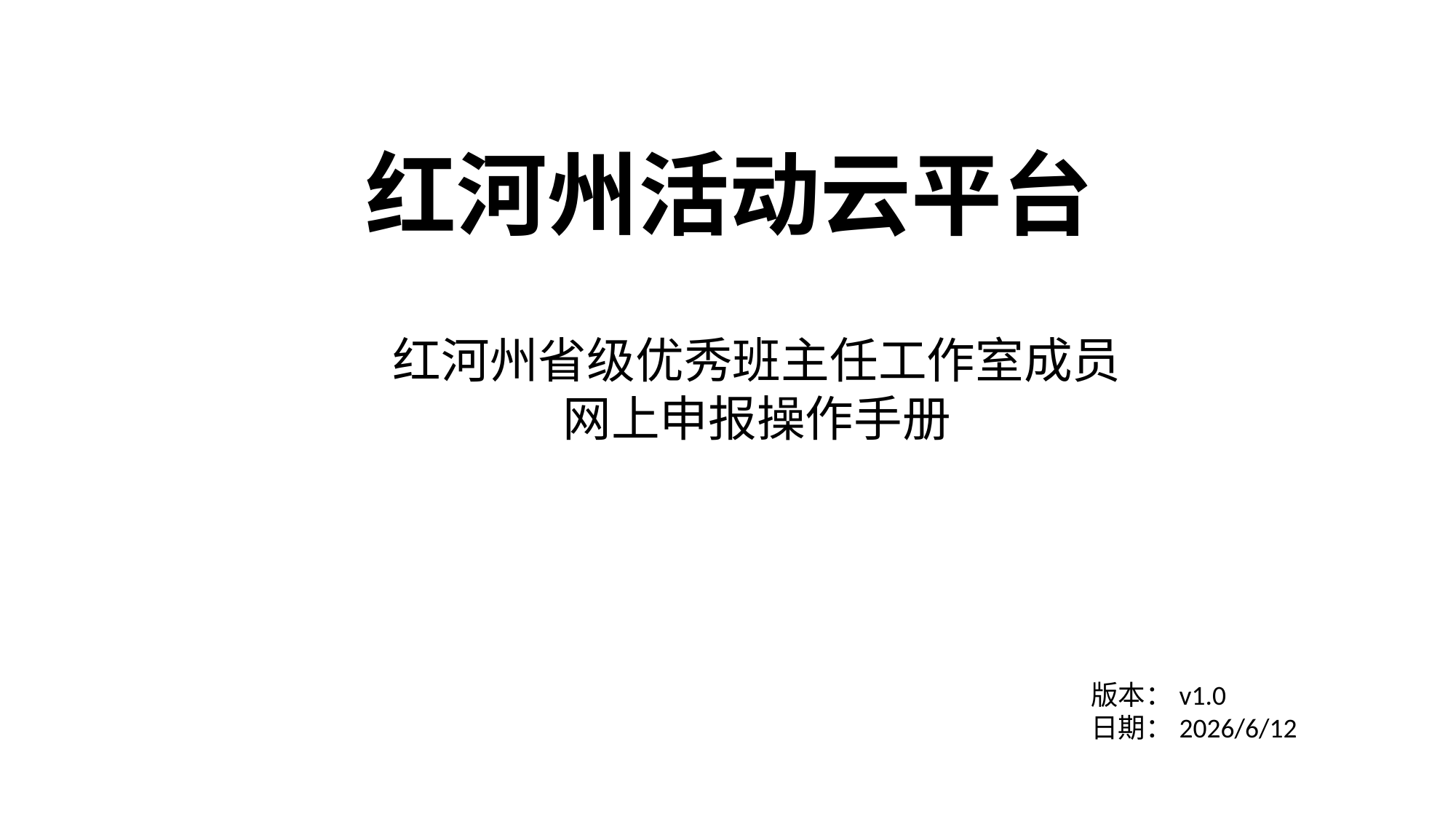

# 红河州活动云平台
红河州省级优秀班主任工作室成员
网上申报操作手册
版本：v1.0
日期：2026/6/12